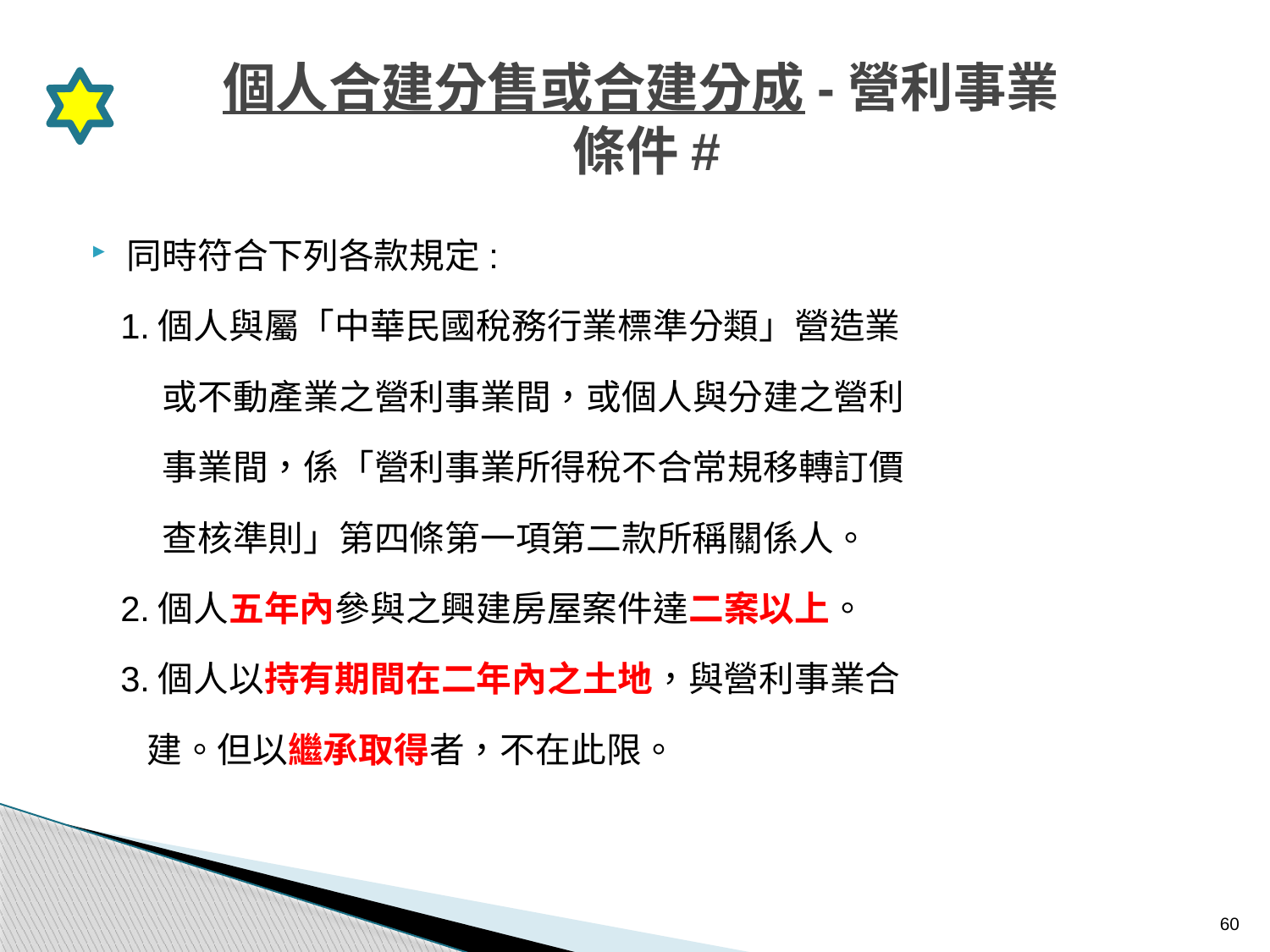

# 個人合建分售或合建分成-營利事業 條件#

同時符合下列各款規定:
   1.個人與屬「中華民國稅務行業標準分類」營造業
        或不動產業之營利事業間，或個人與分建之營利
        事業間，係「營利事業所得稅不合常規移轉訂價
        查核準則」第四條第一項第二款所稱關係人。
   2.個人五年內參與之興建房屋案件達二案以上。
   3.個人以持有期間在二年內之土地，與營利事業合
      建。但以繼承取得者，不在此限。
60